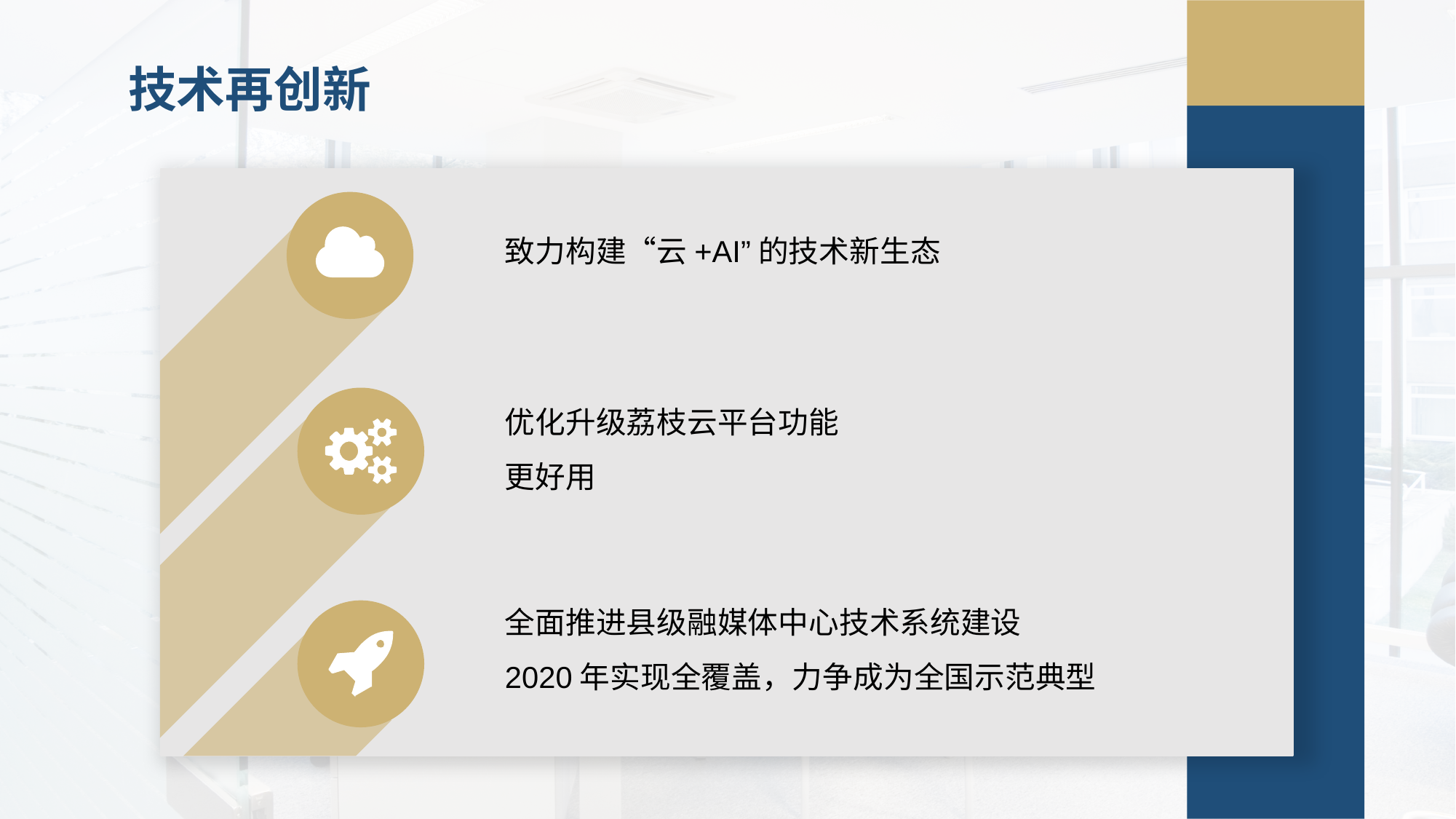

技术再创新

致力构建“云+AI”的技术新生态

优化升级荔枝云平台功能
更好用

全面推进县级融媒体中心技术系统建设
2020年实现全覆盖，力争成为全国示范典型